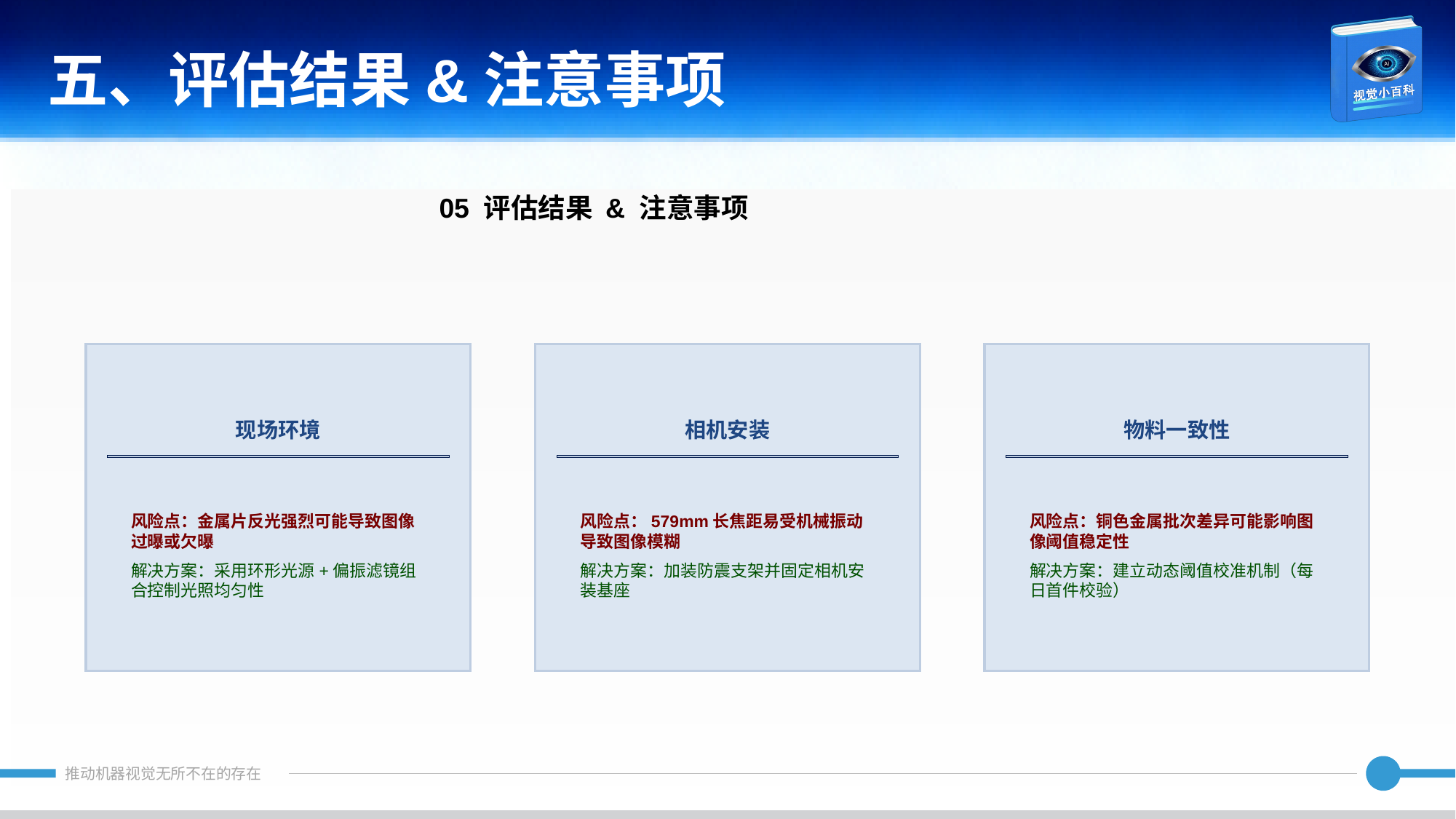

五、评估结果&注意事项

05 评估结果 & 注意事项

现场环境

相机安装

物料一致性

风险点：金属片反光强烈可能导致图像过曝或欠曝
解决方案：采用环形光源+偏振滤镜组合控制光照均匀性

风险点：579mm长焦距易受机械振动导致图像模糊
解决方案：加装防震支架并固定相机安装基座

风险点：铜色金属批次差异可能影响图像阈值稳定性
解决方案：建立动态阈值校准机制（每日首件校验）
11